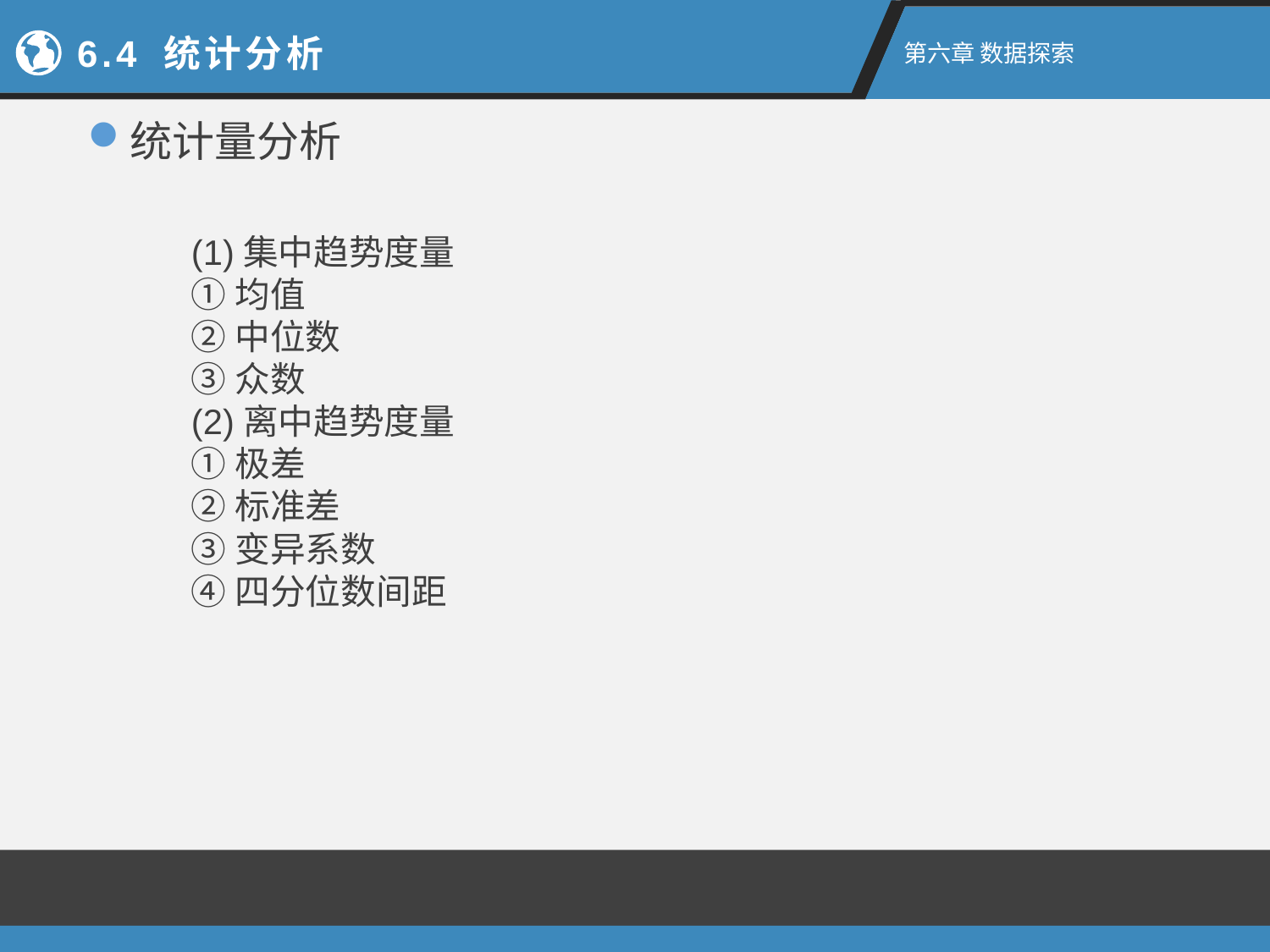

6.4 统计分析

第六章 数据探索
统计量分析
(1)集中趋势度量
①均值
②中位数
③众数
(2)离中趋势度量
①极差
②标准差
③变异系数
④四分位数间距